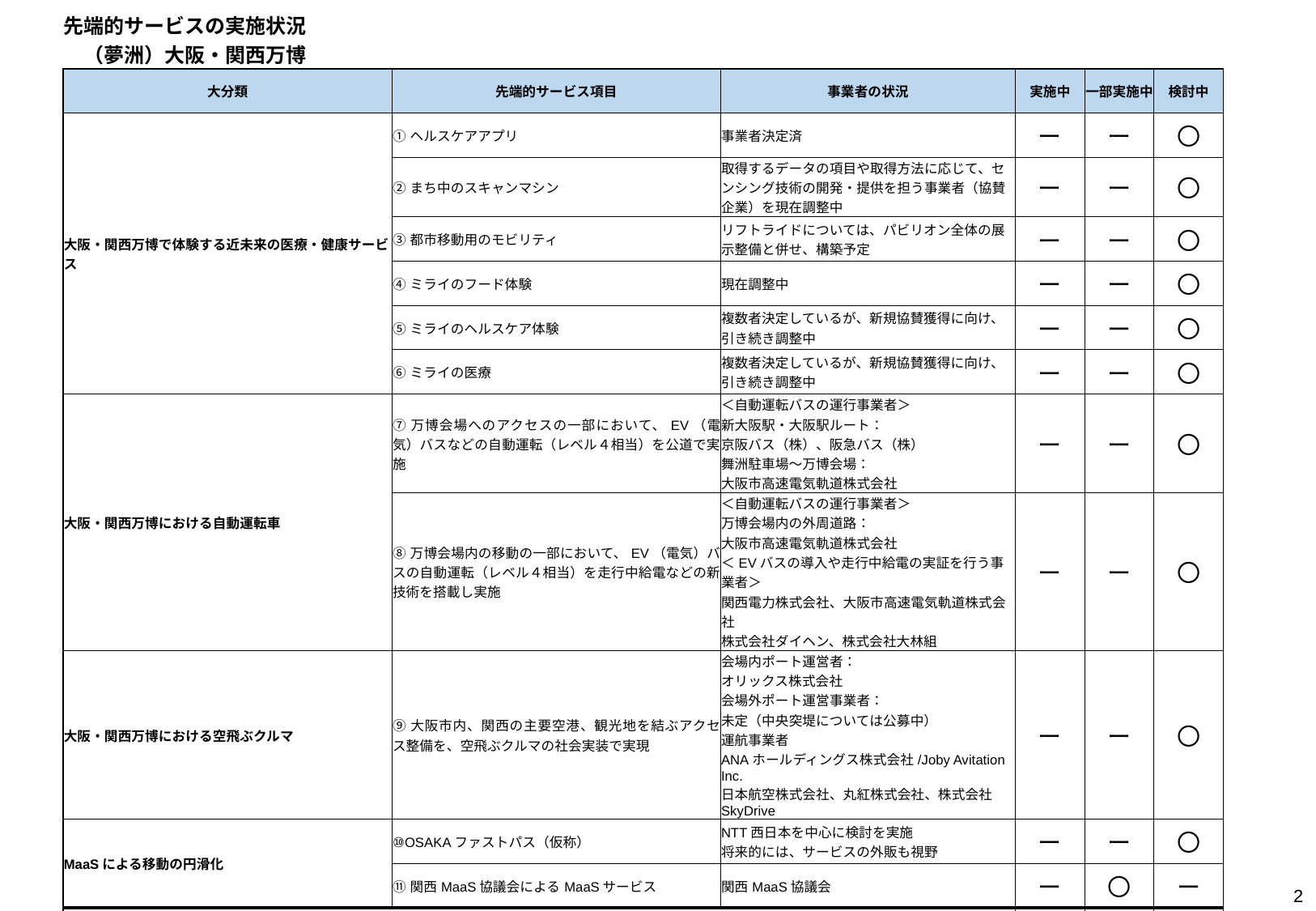

| 先端的サービスの実施状況 　（夢洲）大阪・関西万博 |  |  |  |  |  |
| --- | --- | --- | --- | --- | --- |
| 大分類 | 先端的サービス項目 | 事業者の状況 | 実施中 | 一部実施中 | 検討中 |
| 大阪・関西万博で体験する近未来の医療・健康サービス | ①ヘルスケアアプリ | 事業者決定済 | ー | ー | 〇 |
|  | ②まち中のスキャンマシン | 取得するデータの項目や取得方法に応じて、センシング技術の開発・提供を担う事業者（協賛企業）を現在調整中 | ー | ー | 〇 |
|  | ③都市移動用のモビリティ | リフトライドについては、パビリオン全体の展示整備と併せ、構築予定 | ー | ー | 〇 |
|  | ④ミライのフード体験 | 現在調整中 | ー | ー | 〇 |
|  | ⑤ミライのヘルスケア体験 | 複数者決定しているが、新規協賛獲得に向け、引き続き調整中 | ー | ー | 〇 |
|  | ⑥ミライの医療 | 複数者決定しているが、新規協賛獲得に向け、引き続き調整中 | ー | ー | 〇 |
| 大阪・関西万博における自動運転車 | ⑦万博会場へのアクセスの一部において、EV（電気）バスなどの自動運転（レベル４相当）を公道で実施 | ＜自動運転バスの運行事業者＞ 新大阪駅・大阪駅ルート： 京阪バス（株）、阪急バス（株） 舞洲駐車場～万博会場： 大阪市高速電気軌道株式会社 | ー | ー | 〇 |
|  | ⑧万博会場内の移動の一部において、EV（電気）バスの自動運転（レベル４相当）を走行中給電などの新技術を搭載し実施 | ＜自動運転バスの運行事業者＞ 万博会場内の外周道路： 大阪市高速電気軌道株式会社 ＜EVバスの導入や走行中給電の実証を行う事業者＞ 関西電力株式会社、大阪市高速電気軌道株式会社 株式会社ダイヘン、株式会社大林組 | ー | ー | 〇 |
| 大阪・関西万博における空飛ぶクルマ | ⑨大阪市内、関西の主要空港、観光地を結ぶアクセス整備を、空飛ぶクルマの社会実装で実現 | 会場内ポート運営者： オリックス株式会社 会場外ポート運営事業者： 未定（中央突堤については公募中） 運航事業者 ANAホールディングス株式会社/Joby Avitation Inc. 日本航空株式会社、丸紅株式会社、株式会社SkyDrive | ー | ー | 〇 |
| MaaSによる移動の円滑化 | ⑩OSAKAファストパス（仮称） | NTT西日本を中心に検討を実施 将来的には、サービスの外販も視野 | ー | ー | 〇 |
|  | ⑪関西MaaS協議会によるMaaSサービス | 関西MaaS協議会 | ー | 〇 | ー |
|  |  | 全 11 項目　　小計 | 0 | 1 | 10 |
2